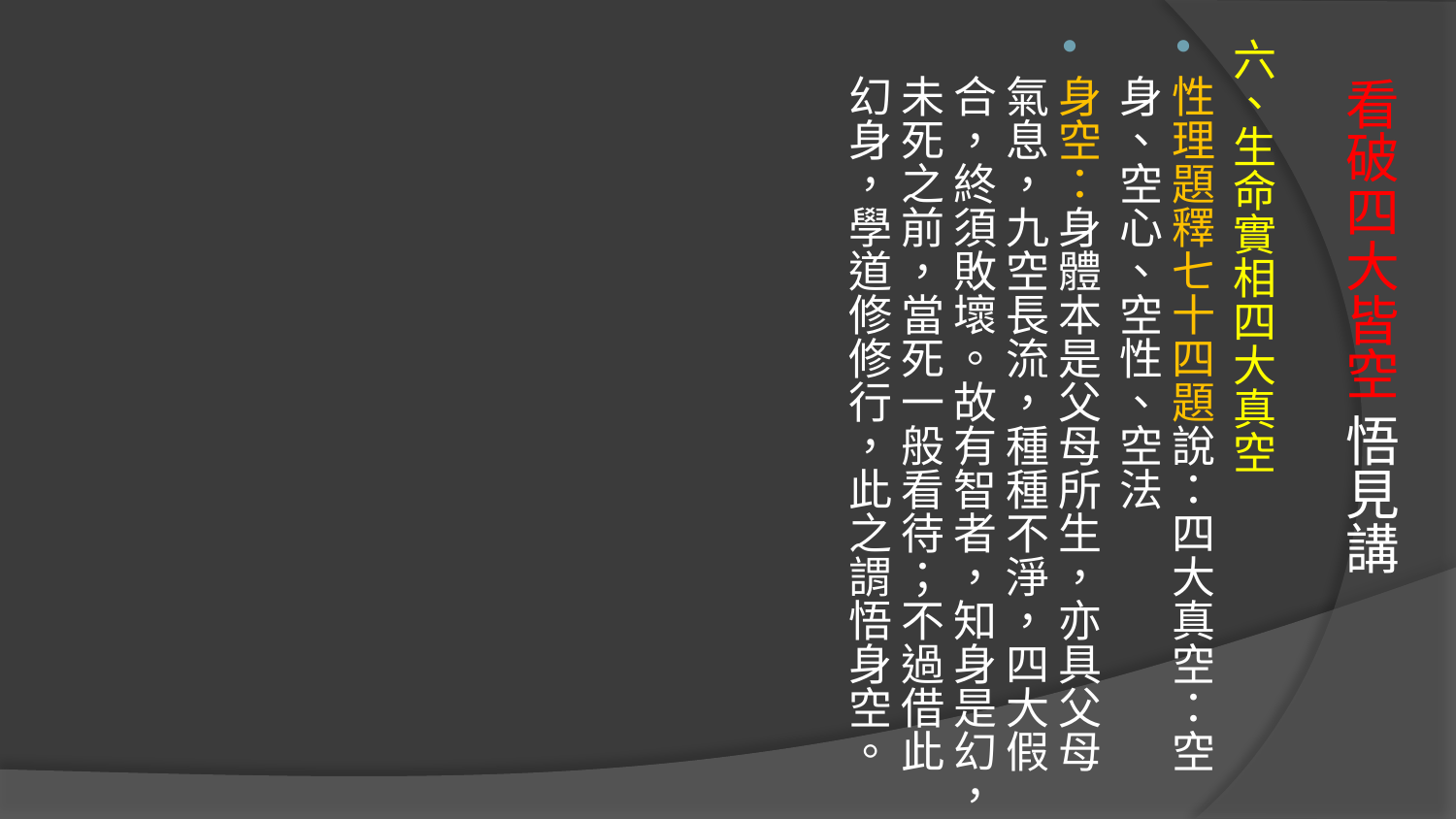

六、生命實相四大真空
性理題釋七十四題說：四大真空：空身、空心、空性、空法
身空：身體本是父母所生，亦具父母氣息，九空長流，種種不淨，四大假合，終須敗壞。故有智者，知身是幻，未死之前，當死一般看待；不過借此幻身，學道修修行，此之謂悟身空。

# 看破四大皆空 悟見講